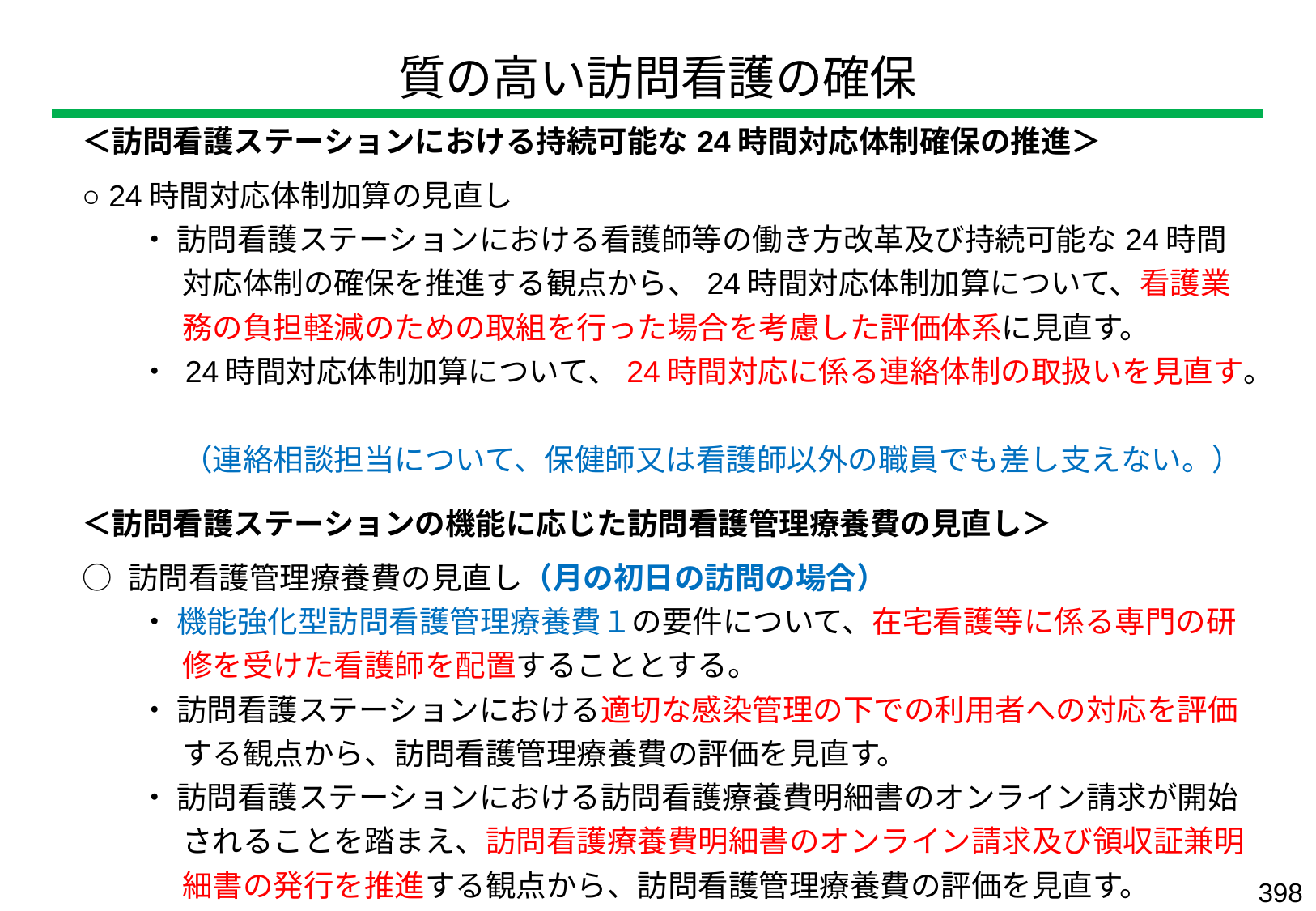

| 質の高い訪問看護の確保 |
| --- |
| ＜訪問看護ステーションにおける持続可能な24時間対応体制確保の推進＞ ○ 24時間対応体制加算の見直し ・ 訪問看護ステーションにおける看護師等の働き方改革及び持続可能な24時間対応体制の確保を推進する観点から、24時間対応体制加算について、看護業務の負担軽減のための取組を行った場合を考慮した評価体系に見直す。 ・ 24時間対応体制加算について、24時間対応に係る連絡体制の取扱いを見直す。 （連絡相談担当について、保健師又は看護師以外の職員でも差し支えない。） ＜訪問看護ステーションの機能に応じた訪問看護管理療養費の見直し＞ ○ 訪問看護管理療養費の見直し（月の初日の訪問の場合） ・ 機能強化型訪問看護管理療養費１の要件について、在宅看護等に係る専門の研修を受けた看護師を配置することとする。 ・ 訪問看護ステーションにおける適切な感染管理の下での利用者への対応を評価する観点から、訪問看護管理療養費の評価を見直す。 ・ 訪問看護ステーションにおける訪問看護療養費明細書のオンライン請求が開始されることを踏まえ、訪問看護療養費明細書のオンライン請求及び領収証兼明細書の発行を推進する観点から、訪問看護管理療養費の評価を見直す。 ○ 訪問看護管理療養費の見直し（月の２日目以降の訪問の場合） 　多様化する利用者や地域のニーズに対応するとともに、質の高い効果的なケアが実施されるよう、訪問看護ステーションの機能強化を図る観点から、訪問看護管理療養費の要件及び評価を見直す。 |
| --- |
398